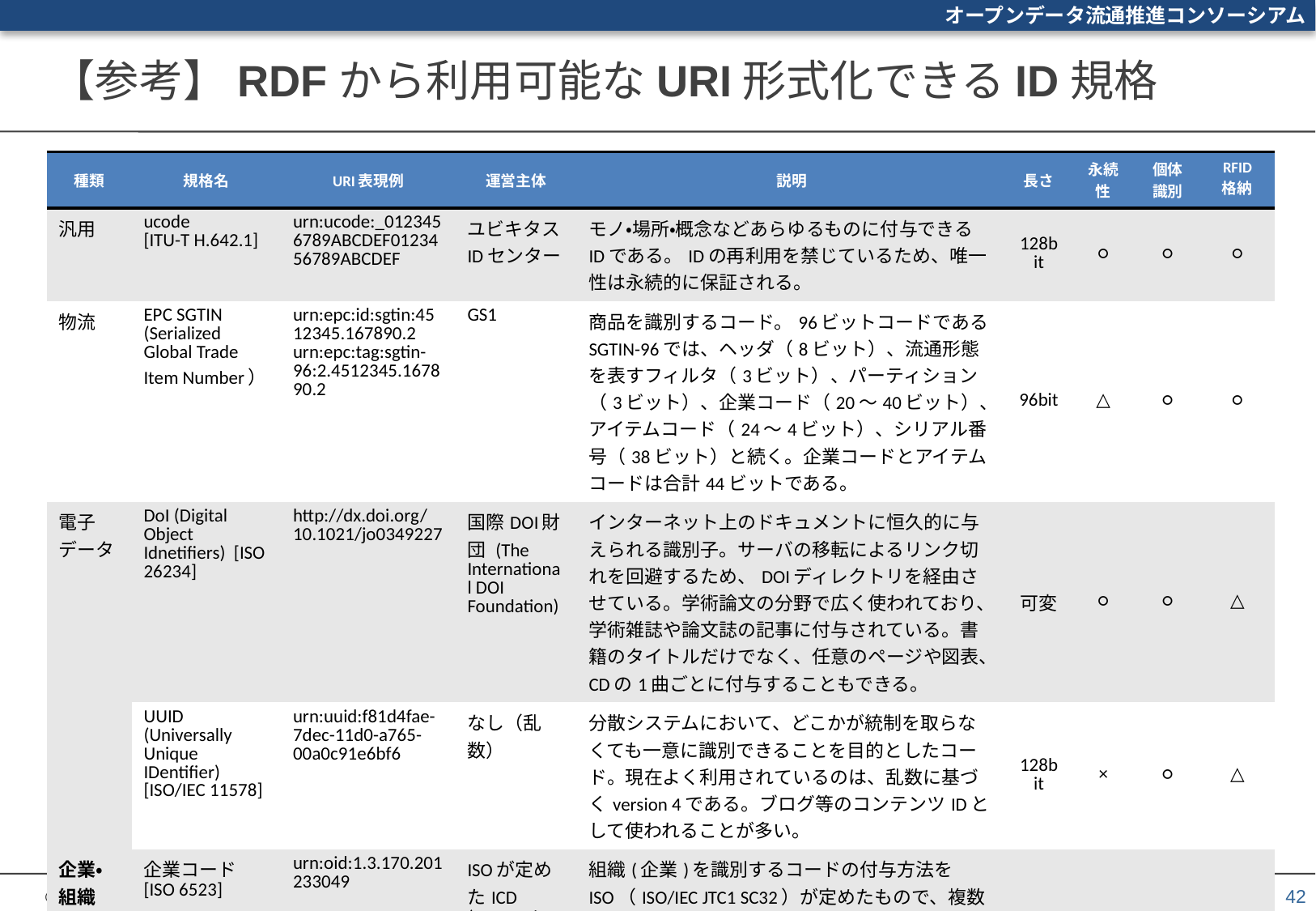

# 【参考】RDFから利用可能なURI形式化できるID規格
| 種類 | 規格名 | URI表現例 | 運営主体 | 説明 | 長さ | 永続性 | 個体 識別 | RFID 格納 |
| --- | --- | --- | --- | --- | --- | --- | --- | --- |
| 汎用 | ucode [ITU-T H.642.1] | urn:ucode:\_0123456789ABCDEF0123456789ABCDEF | ユビキタスIDセンター | モノ・場所・概念などあらゆるものに付与できるIDである。IDの再利用を禁じているため、唯一性は永続的に保証される。 | 128bit | ○ | ○ | ○ |
| 物流 | EPC SGTIN (Serialized Global Trade Item Number） | urn:epc:id:sgtin:4512345.167890.2 urn:epc:tag:sgtin-96:2.4512345.167890.2 | GS1 | 商品を識別するコード。96ビットコードであるSGTIN-96では、ヘッダ（8ビット）、流通形態を表すフィルタ（3ビット）、パーティション（3ビット）、企業コード（20～40ビット）、アイテムコード（24～4ビット）、シリアル番号（38ビット）と続く。企業コードとアイテムコードは合計44ビットである。 | 96bit | △ | ○ | ○ |
| 電子データ | DoI (Digital Object Idnetifiers) [ISO 26234] | http://dx.doi.org/10.1021/jo0349227 | 国際DOI財団 (The International DOI Foundation) | インターネット上のドキュメントに恒久的に与えられる識別子。サーバの移転によるリンク切れを回避するため、DOIディレクトリを経由させている。学術論文の分野で広く使われており、学術雑誌や論文誌の記事に付与されている。書籍のタイトルだけでなく、任意のページや図表、CDの1曲ごとに付与することもできる。 | 可変 | ○ | ○ | △ |
|  | UUID (Universally Unique IDentifier) [ISO/IEC 11578] | urn:uuid:f81d4fae-7dec-11d0-a765-00a0c91e6bf6 | なし（乱数） | 分散システムにおいて、どこかが統制を取らなくても一意に識別できることを目的としたコード。現在よく利用されているのは、乱数に基づくversion 4である。ブログ等のコンテンツIDとして使われることが多い。 | 128bit | × | ○ | △ |
| 企業・組織 | 企業コード [ISO 6523] | urn:oid:1.3.170.201233049 | ISOが定めたICD (International Code Designator) | 組織(企業)を識別するコードの付与方法をISO（ISO/IEC JTC1 SC32）が定めたもので、複数の企業コードや組織コードを包含することの出来るマルチコード。先頭の4桁がICDを識別する。それ以降の表記は、ICDが決定する。現在、150ほどのICDが登録されている。 | 可変 | × | × | △ |
42